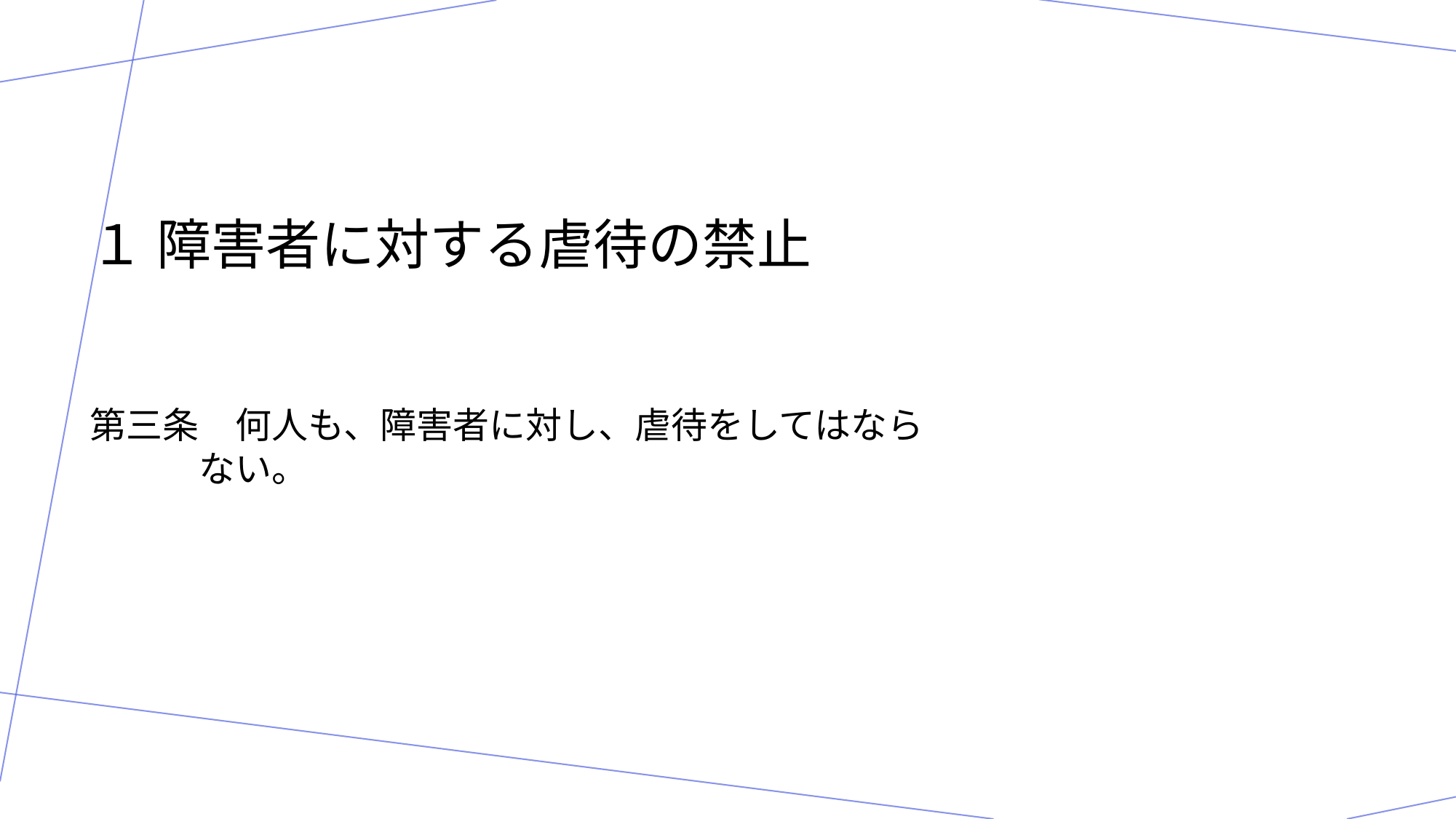

１ 障害者に対する虐待の禁止
第三条　何人も、障害者に対し、虐待をしてはなら
　　　ない。